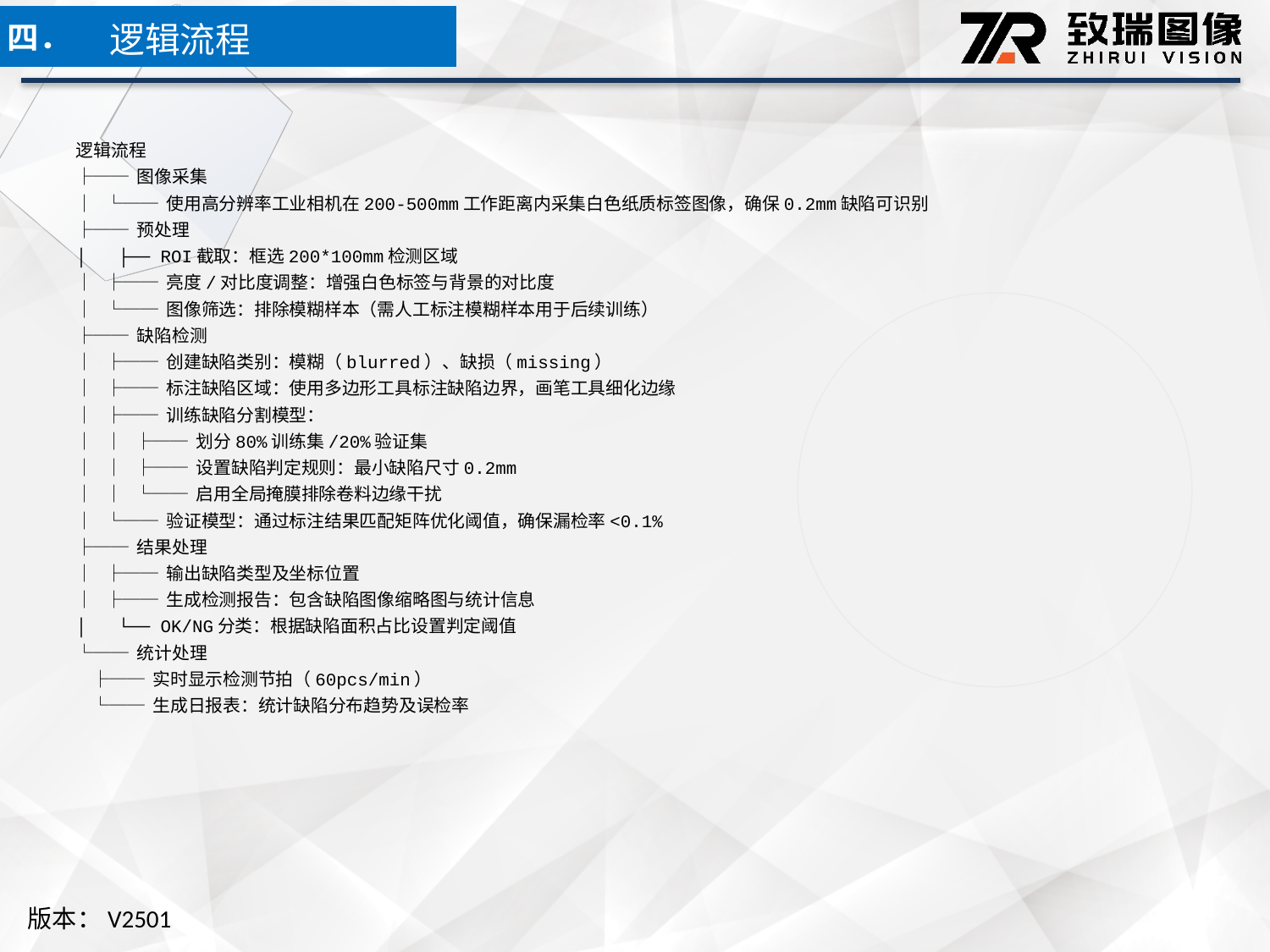

逻辑流程
四．

逻辑流程
├── 图像采集
│   └── 使用高分辨率工业相机在200-500mm工作距离内采集白色纸质标签图像，确保0.2mm缺陷可识别
├── 预处理
│   ├── ROI截取：框选200*100mm检测区域
│   ├── 亮度/对比度调整：增强白色标签与背景的对比度
│   └── 图像筛选：排除模糊样本（需人工标注模糊样本用于后续训练）
├── 缺陷检测
│   ├── 创建缺陷类别：模糊（blurred）、缺损（missing）
│   ├── 标注缺陷区域：使用多边形工具标注缺陷边界，画笔工具细化边缘
│   ├── 训练缺陷分割模型：
│   │   ├── 划分80%训练集/20%验证集
│   │   ├── 设置缺陷判定规则：最小缺陷尺寸0.2mm
│   │   └── 启用全局掩膜排除卷料边缘干扰
│   └── 验证模型：通过标注结果匹配矩阵优化阈值，确保漏检率<0.1%
├── 结果处理
│   ├── 输出缺陷类型及坐标位置
│   ├── 生成检测报告：包含缺陷图像缩略图与统计信息
│   └── OK/NG分类：根据缺陷面积占比设置判定阈值
└── 统计处理
    ├── 实时显示检测节拍（60pcs/min）
    └── 生成日报表：统计缺陷分布趋势及误检率